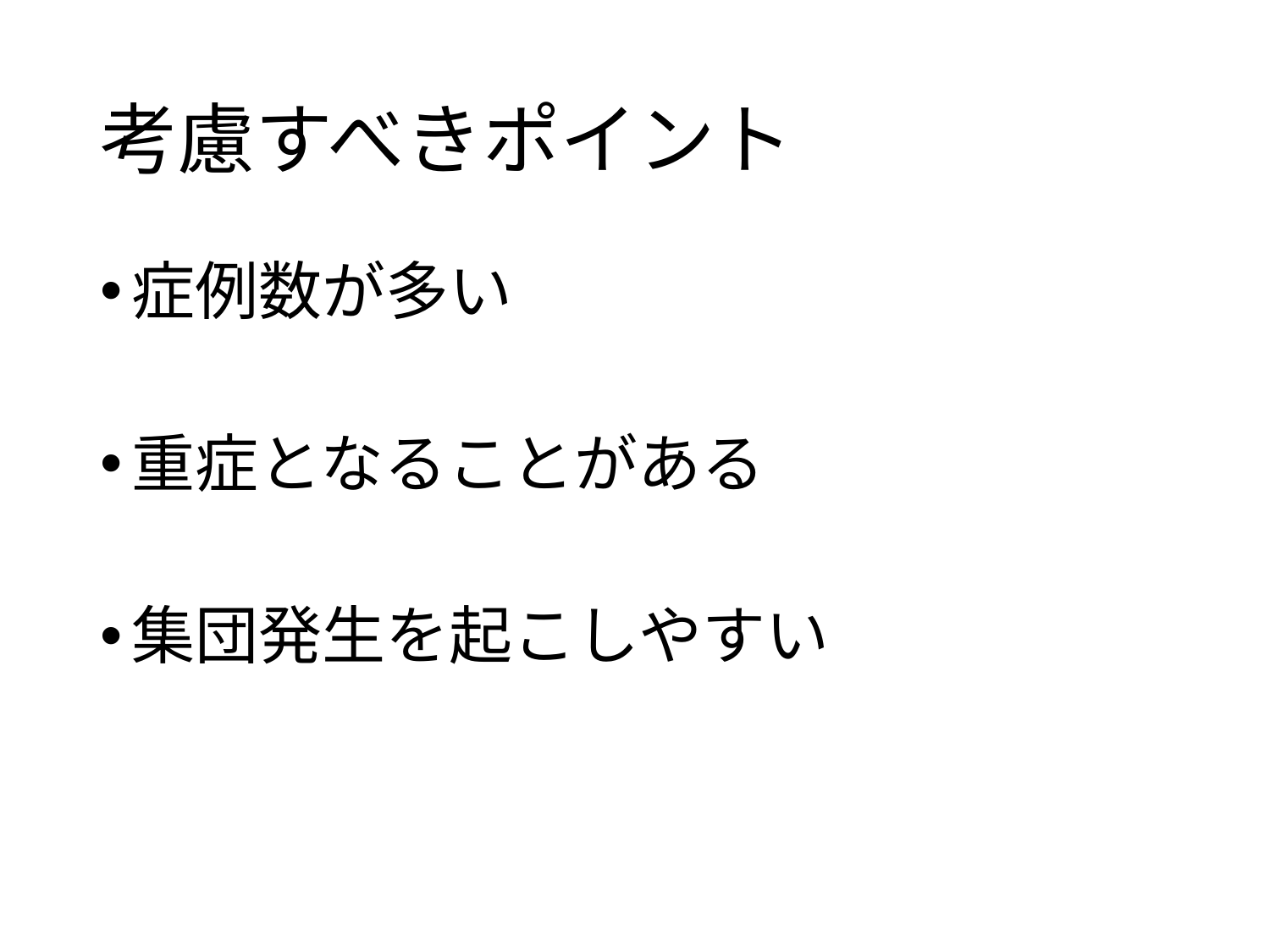

# 考慮すべきポイント
症例数が多い

重症となることがある

集団発生を起こしやすい